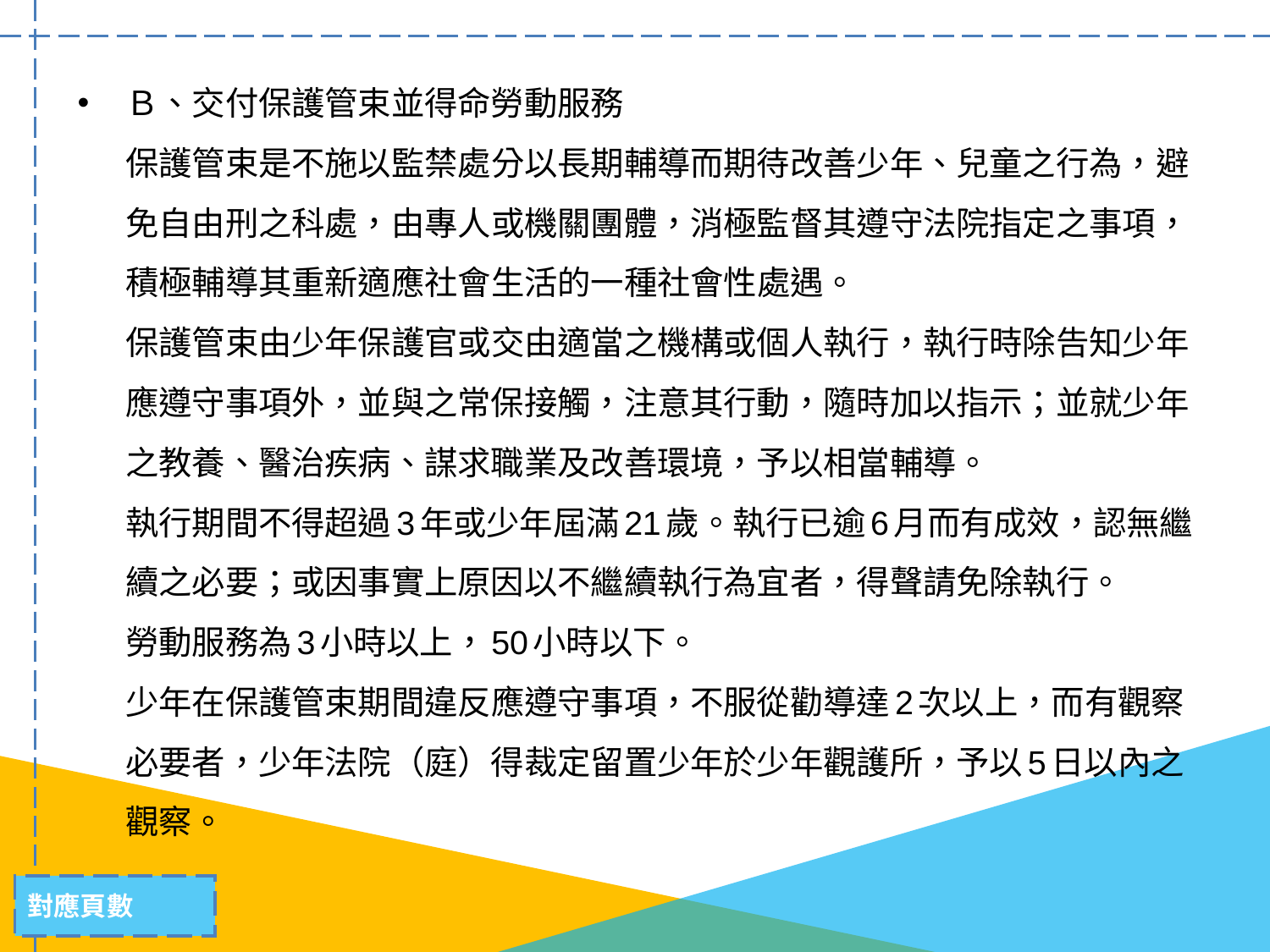

#
Ｂ、交付保護管束並得命勞動服務
保護管束是不施以監禁處分以長期輔導而期待改善少年、兒童之行為，避免自由刑之科處，由專人或機關團體，消極監督其遵守法院指定之事項，積極輔導其重新適應社會生活的一種社會性處遇。
保護管束由少年保護官或交由適當之機構或個人執行，執行時除告知少年應遵守事項外，並與之常保接觸，注意其行動，隨時加以指示；並就少年之教養、醫治疾病、謀求職業及改善環境，予以相當輔導。
執行期間不得超過3年或少年屆滿21歲。執行已逾6月而有成效，認無繼續之必要；或因事實上原因以不繼續執行為宜者，得聲請免除執行。
勞動服務為3小時以上，50小時以下。
少年在保護管束期間違反應遵守事項，不服從勸導達2次以上，而有觀察必要者，少年法院（庭）得裁定留置少年於少年觀護所，予以5日以內之觀察。